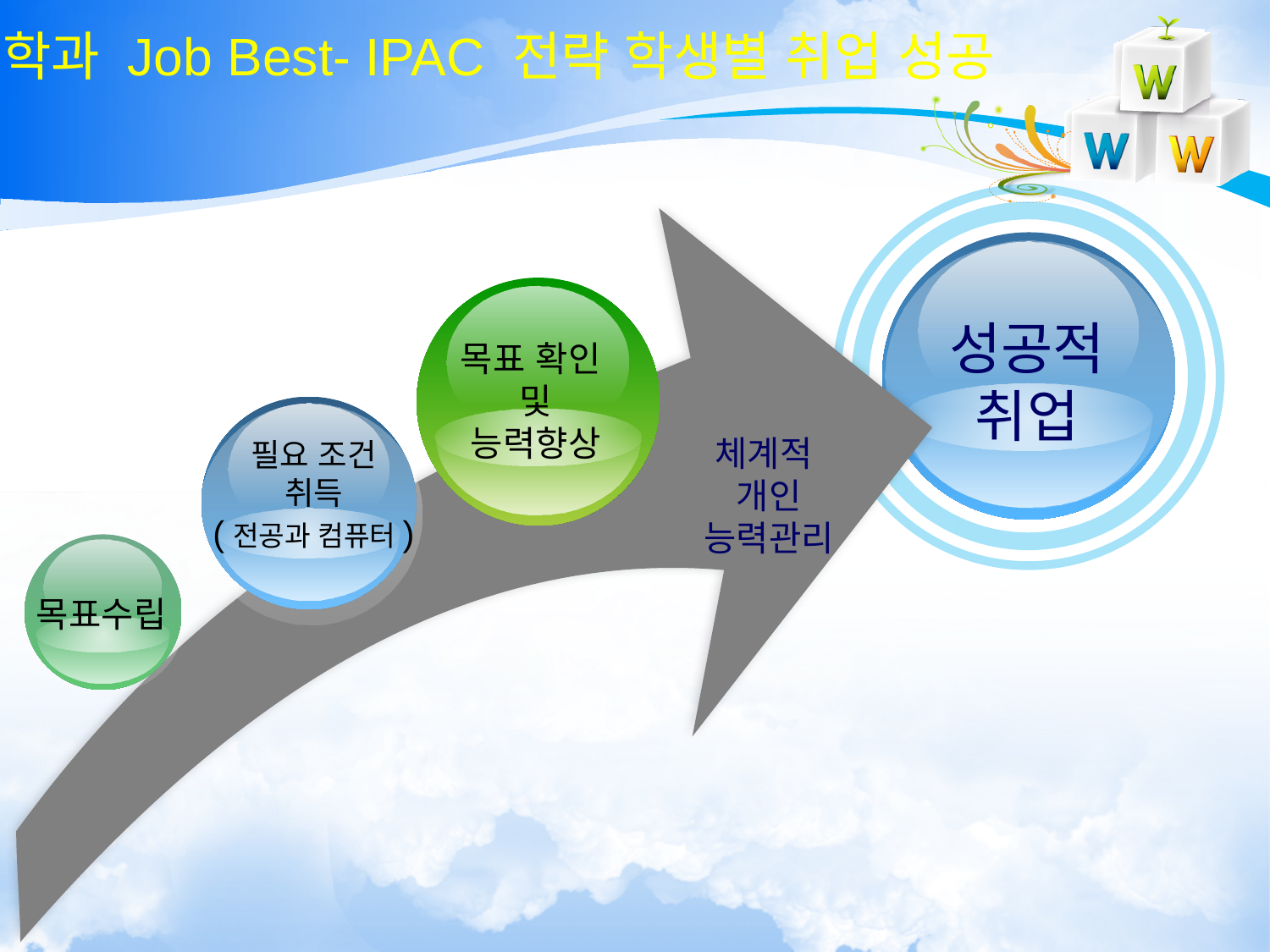

# 학과 Job Best- IPAC 전략 학생별 취업 성공

성공적
취업

체계적
개인
능력관리

목표 확인
및
능력향상

필요 조건
취득
(전공과 컴퓨터)

목표수립